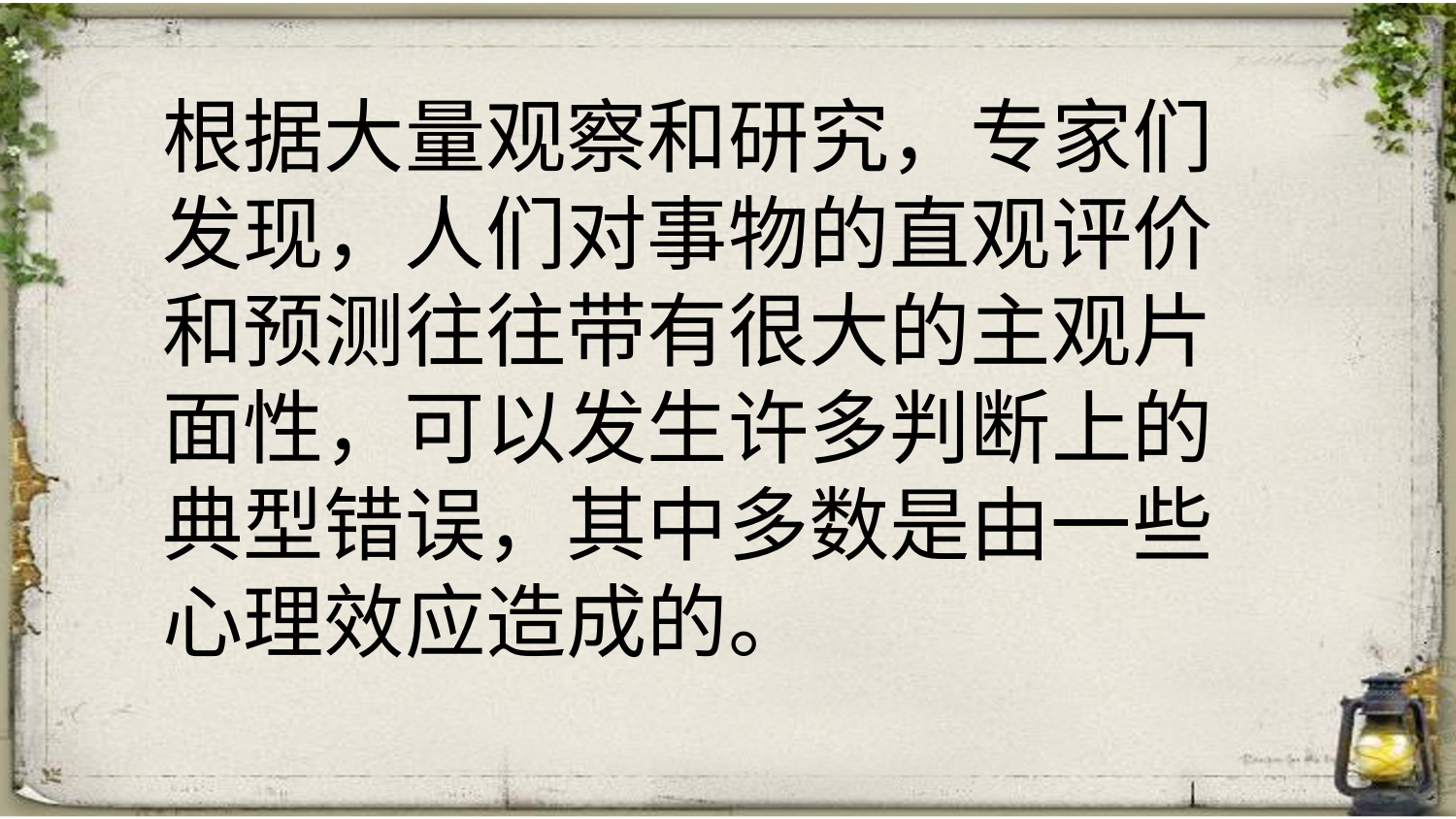

根据大量观察和研究，专家们发现，人们对事物的直观评价和预测往往带有很大的主观片面性，可以发生许多判断上的典型错误，其中多数是由一些心理效应造成的。